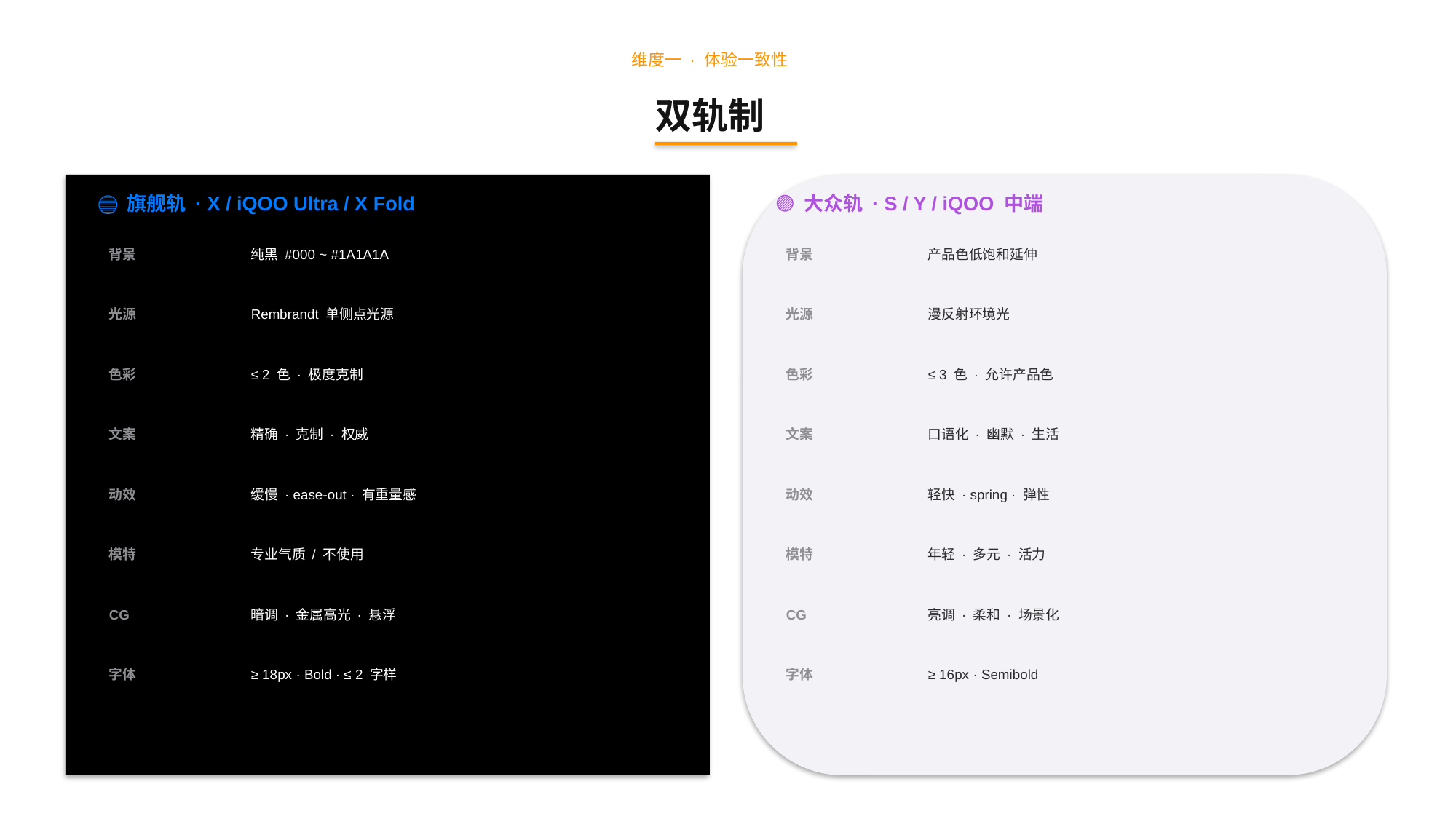

维度一 · 体验一致性
双轨制

🔵 旗舰轨 · X / iQOO Ultra / X Fold
🟣 大众轨 · S / Y / iQOO 中端
背景
纯黑 #000 ~ #1A1A1A
背景
产品色低饱和延伸
光源
Rembrandt 单侧点光源
光源
漫反射环境光
色彩
≤ 2 色 · 极度克制
色彩
≤ 3 色 · 允许产品色
文案
精确 · 克制 · 权威
文案
口语化 · 幽默 · 生活
动效
缓慢 · ease-out · 有重量感
动效
轻快 · spring · 弹性
模特
专业气质 / 不使用
模特
年轻 · 多元 · 活力
CG
暗调 · 金属高光 · 悬浮
CG
亮调 · 柔和 · 场景化
字体
≥ 18px · Bold · ≤ 2 字样
字体
≥ 16px · Semibold